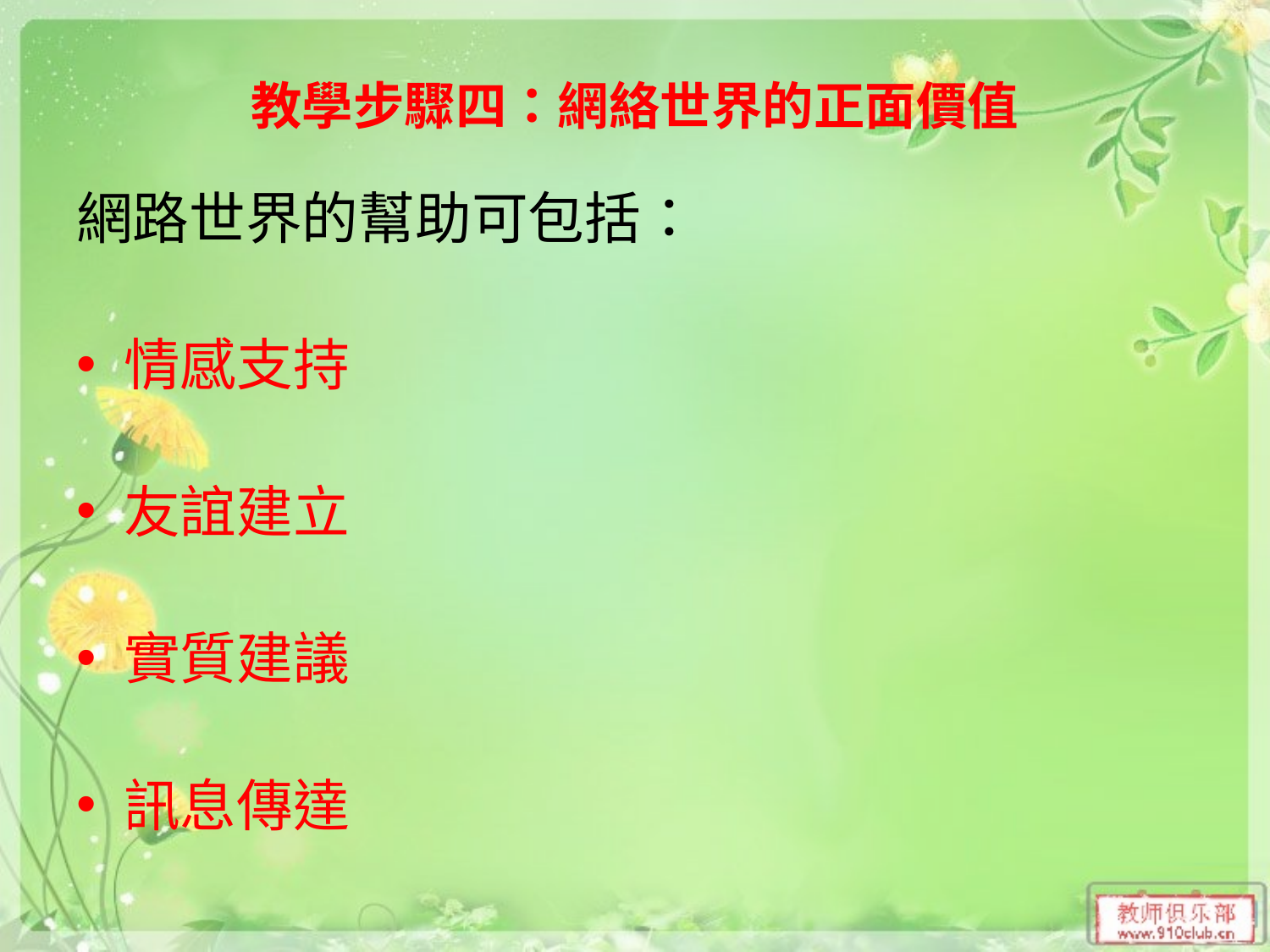

# 教學步驟四：網絡世界的正面價值
網路世界的幫助可包括：
情感支持
友誼建立
實質建議
訊息傳達